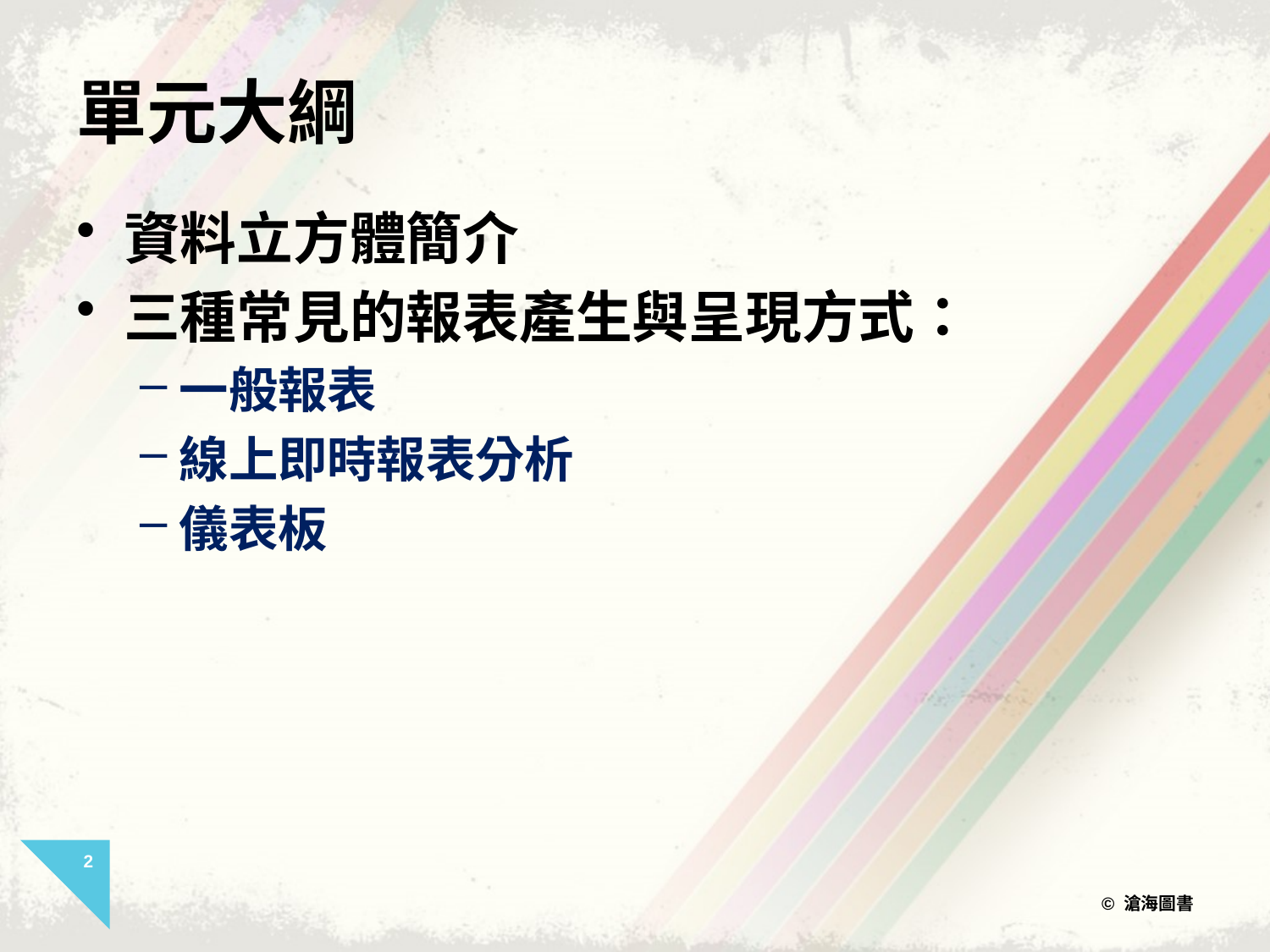

# 單元大綱
資料立方體簡介
三種常見的報表產生與呈現方式：
一般報表
線上即時報表分析
儀表板
2
© 滄海圖書